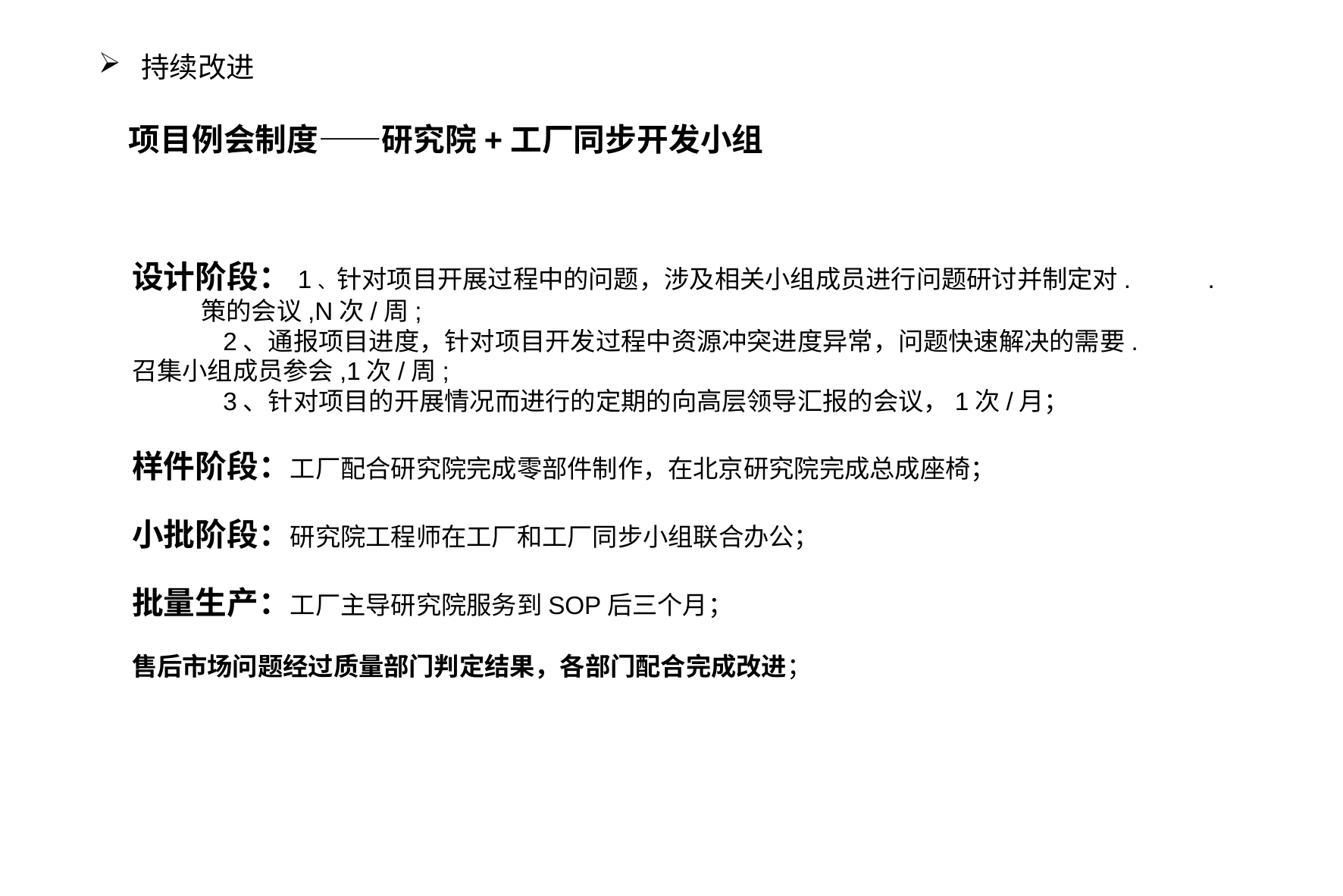

持续改进
项目例会制度——研究院+工厂同步开发小组
设计阶段：1、针对项目开展过程中的问题，涉及相关小组成员进行问题研讨并制定对.           .            策的会议,N次/周;
             2、通报项目进度，针对项目开发过程中资源冲突进度异常，问题快速解决的需要.            召集小组成员参会,1次/周;
             3、针对项目的开展情况而进行的定期的向高层领导汇报的会议，1次/月；

样件阶段：工厂配合研究院完成零部件制作，在北京研究院完成总成座椅；

小批阶段：研究院工程师在工厂和工厂同步小组联合办公；

批量生产：工厂主导研究院服务到SOP后三个月；

售后市场问题经过质量部门判定结果，各部门配合完成改进；

30